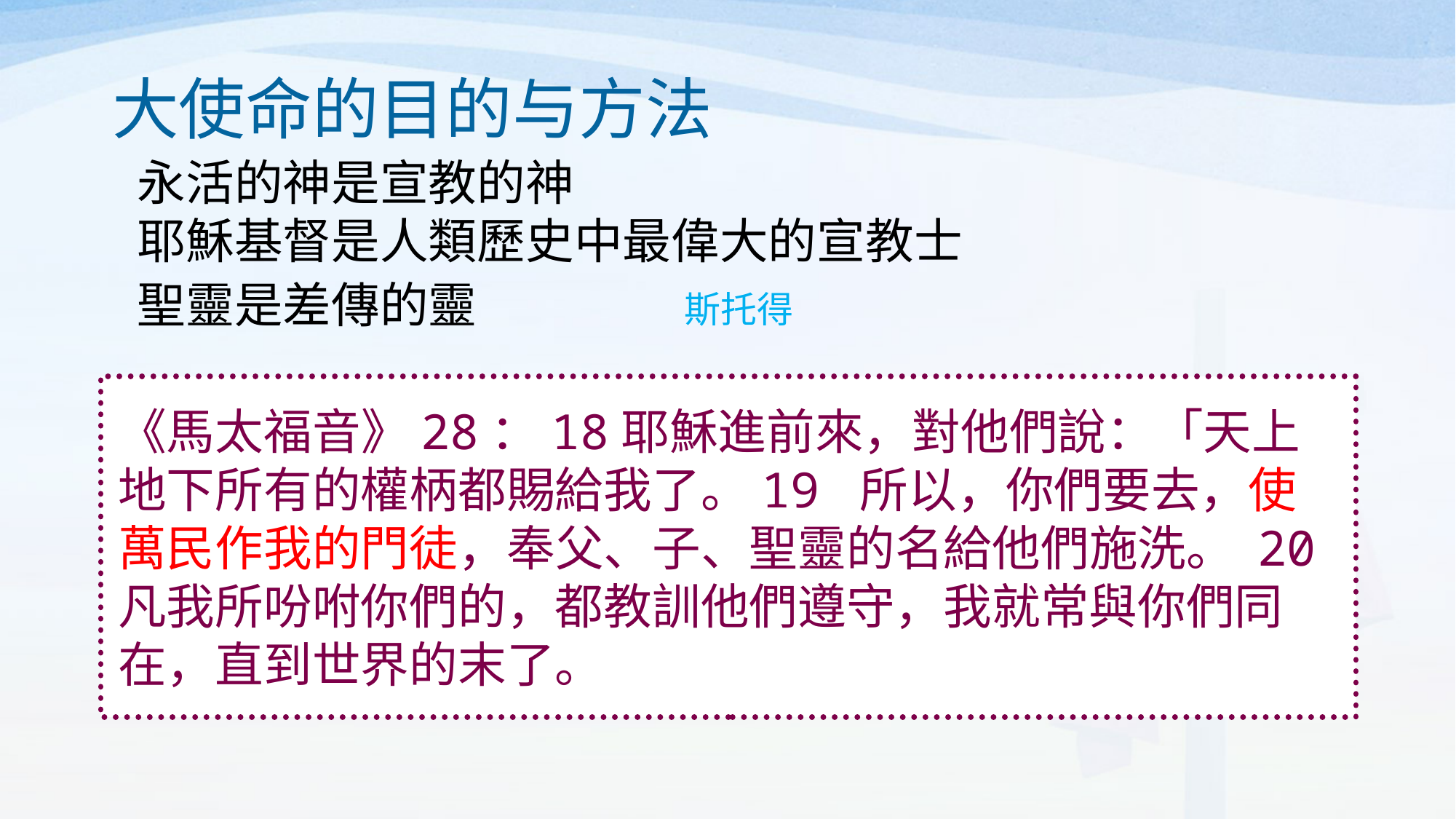

大使命的目的与方法
永活的神是宣教的神
耶穌基督是人類歷史中最偉大的宣教士
聖靈是差傳的靈                 斯托得

《馬太福音》28：18耶穌進前來，對他們說：「天上地下所有的權柄都賜給我了。19 所以，你們要去，使萬民作我的門徒，奉父、子、聖靈的名給他們施洗。 20凡我所吩咐你們的，都教訓他們遵守，我就常與你們同在，直到世界的末了。